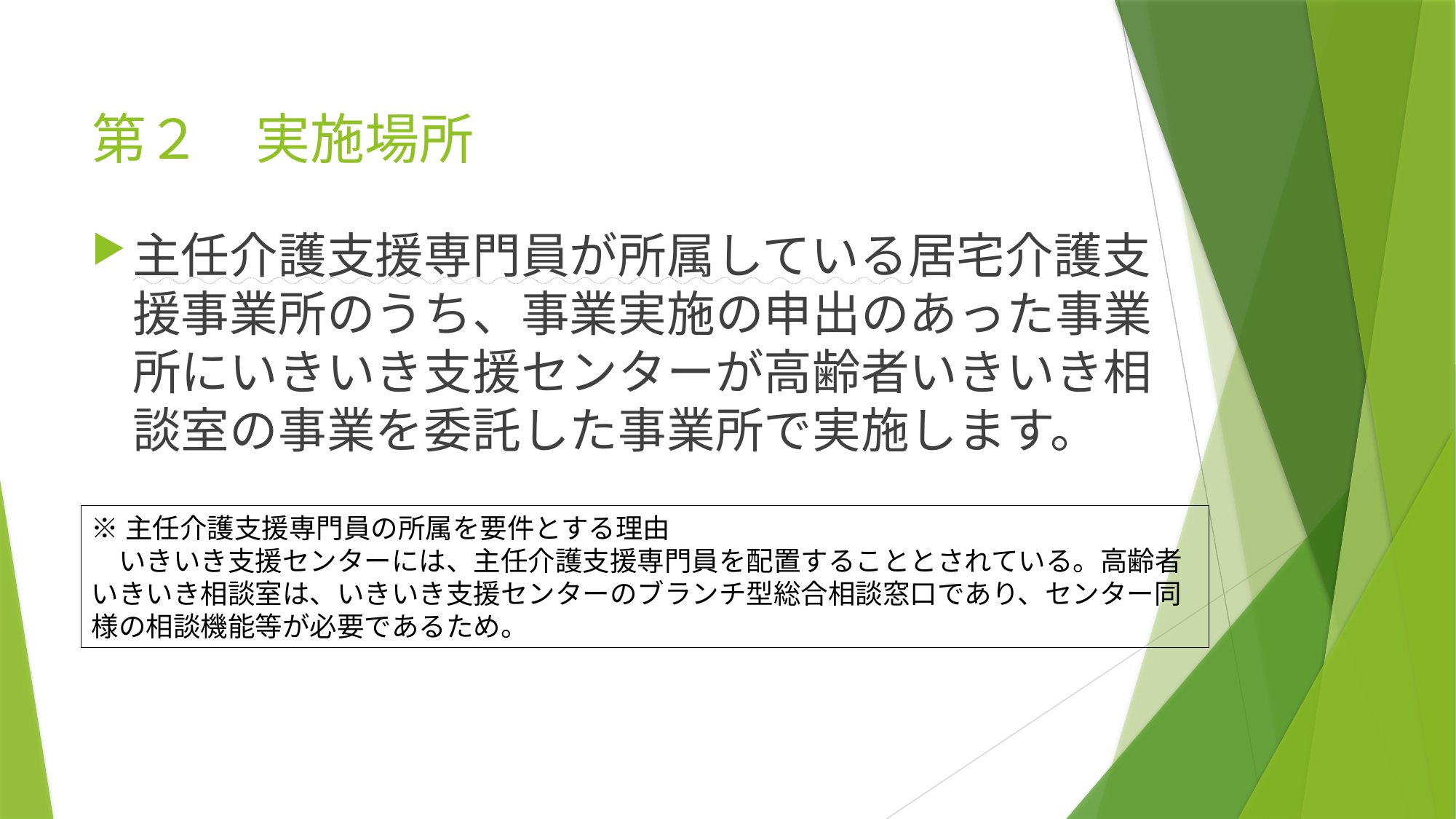

# 第２　実施場所
主任介護支援専門員が所属している居宅介護支援事業所のうち、事業実施の申出のあった事業所にいきいき支援センターが高齢者いきいき相談室の事業を委託した事業所で実施します。
※主任介護支援専門員の所属を要件とする理由
　いきいき支援センターには、主任介護支援専門員を配置することとされている。高齢者いきいき相談室は、いきいき支援センターのブランチ型総合相談窓口であり、センター同様の相談機能等が必要であるため。